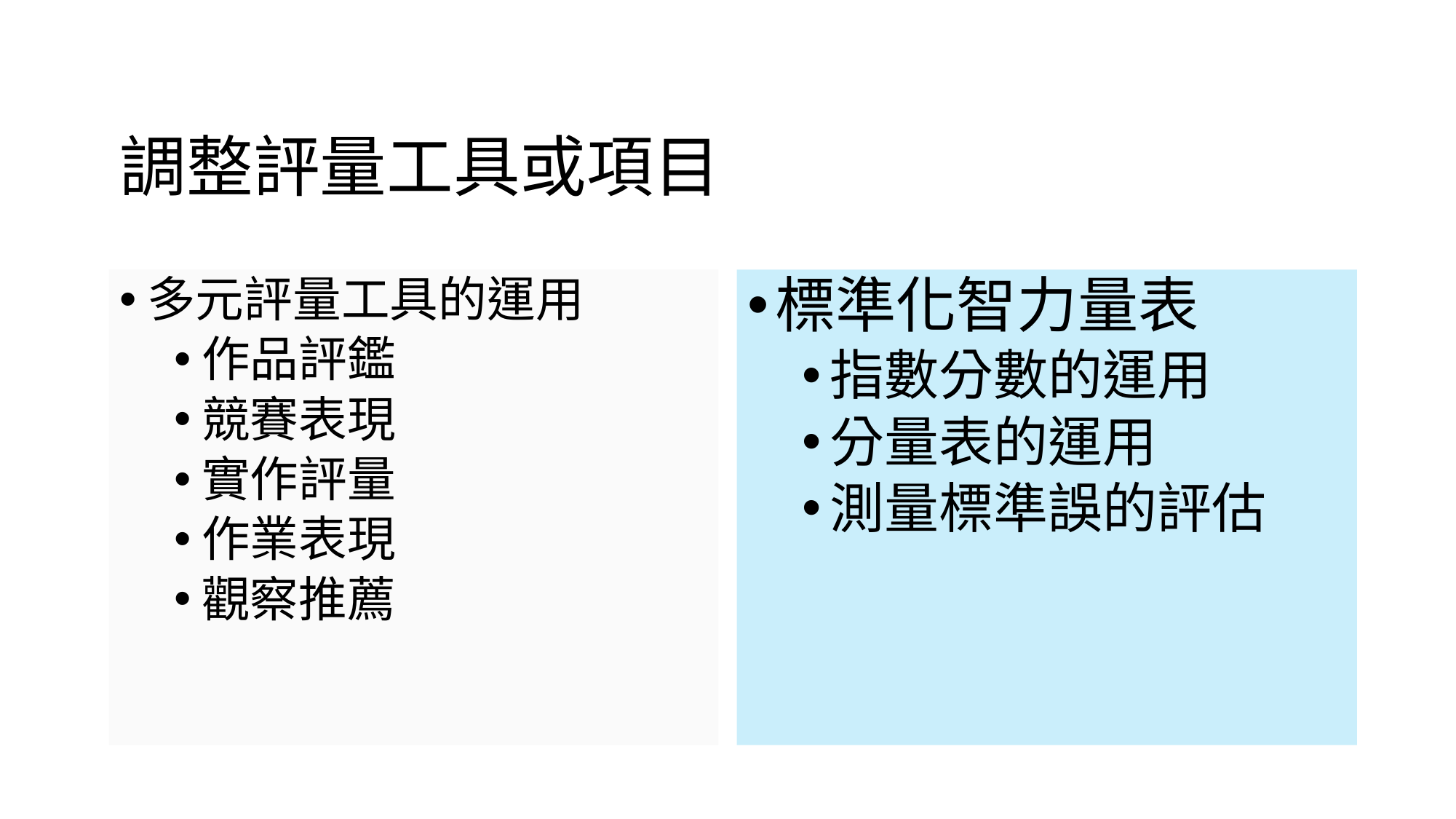

# 調整評量工具或項目
多元評量工具的運用
作品評鑑
競賽表現
實作評量
作業表現
觀察推薦
標準化智力量表
指數分數的運用
分量表的運用
測量標準誤的評估